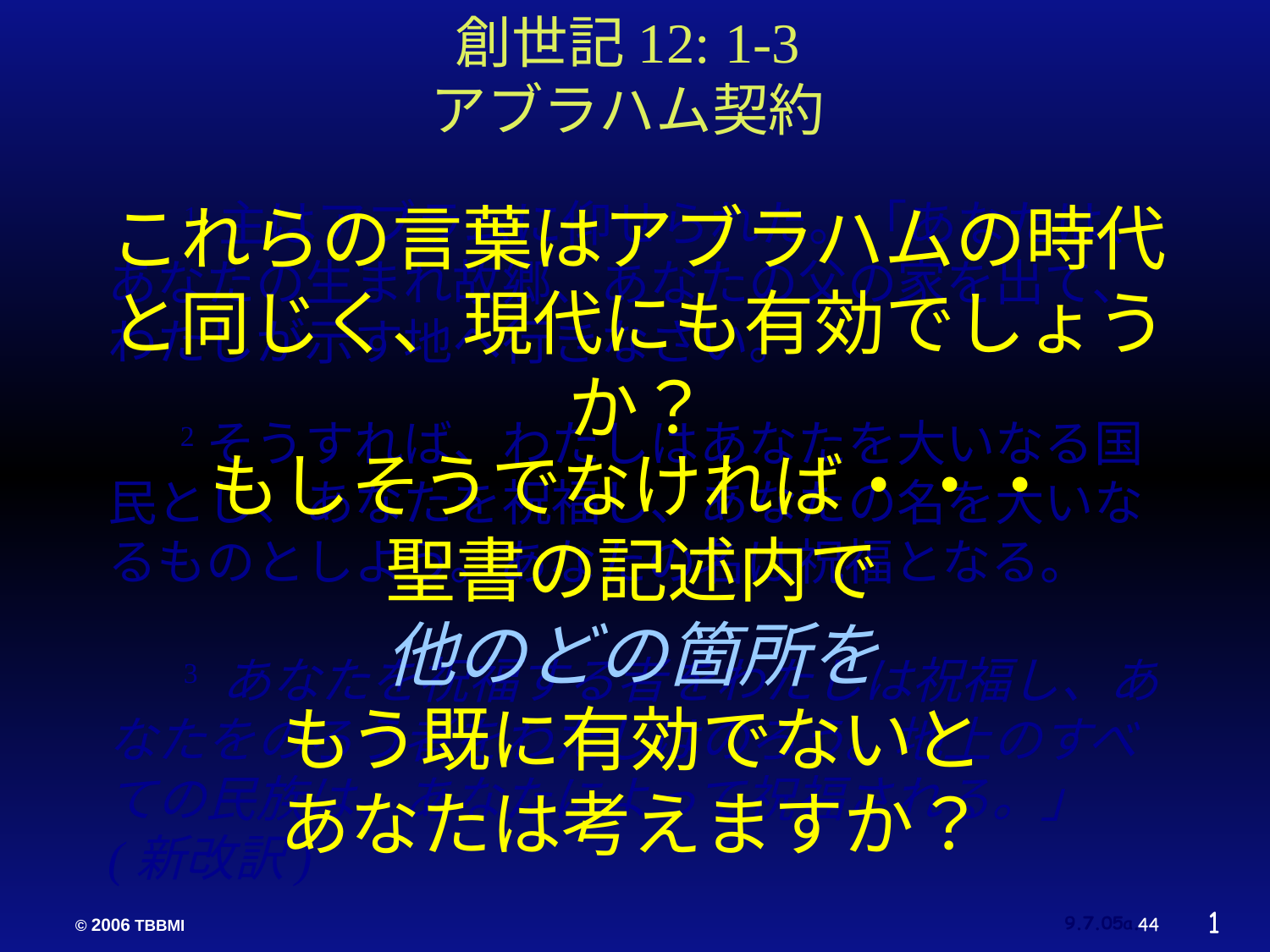

創世記12: 1-3
アブラハム契約

	 1 主はアブラムに仰せられた。「あなたは、あなたの生まれ故郷、あなたの父の家を出て、わたしが示す地へ行きなさい。

	 2そうすれば、わたしはあなたを大いなる国民とし、あなたを祝福し、あなたの名を大いなるものとしよう。あなたの名は祝福となる。

	 3 あなたを祝福する者をわたしは祝福し、あなたをのろう者をわたしはのろう。地上のすべての民族は、あなたによって祝福される。」   (新改訳)
これらの言葉はアブラハムの時代と同じく、現代にも有効でしょうか？
もしそうでなければ・・・
聖書の記述内で
他のどの箇所を
もう既に有効でないと
あなたは考えますか？
1
44